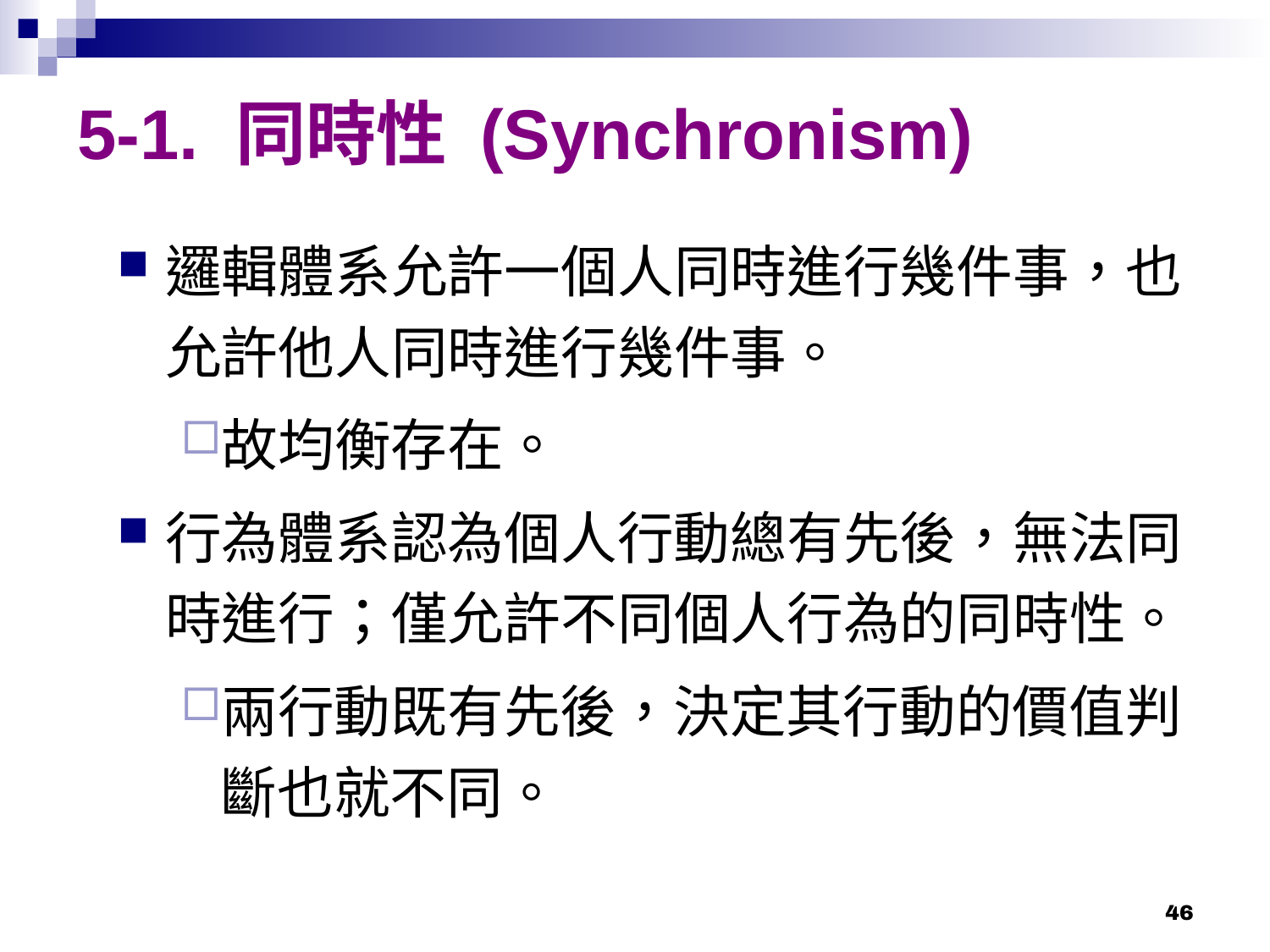

# 5-1. 同時性 (Synchronism)
邏輯體系允許一個人同時進行幾件事，也允許他人同時進行幾件事。
故均衡存在。
行為體系認為個人行動總有先後，無法同時進行；僅允許不同個人行為的同時性。
兩行動既有先後，決定其行動的價值判斷也就不同。
46